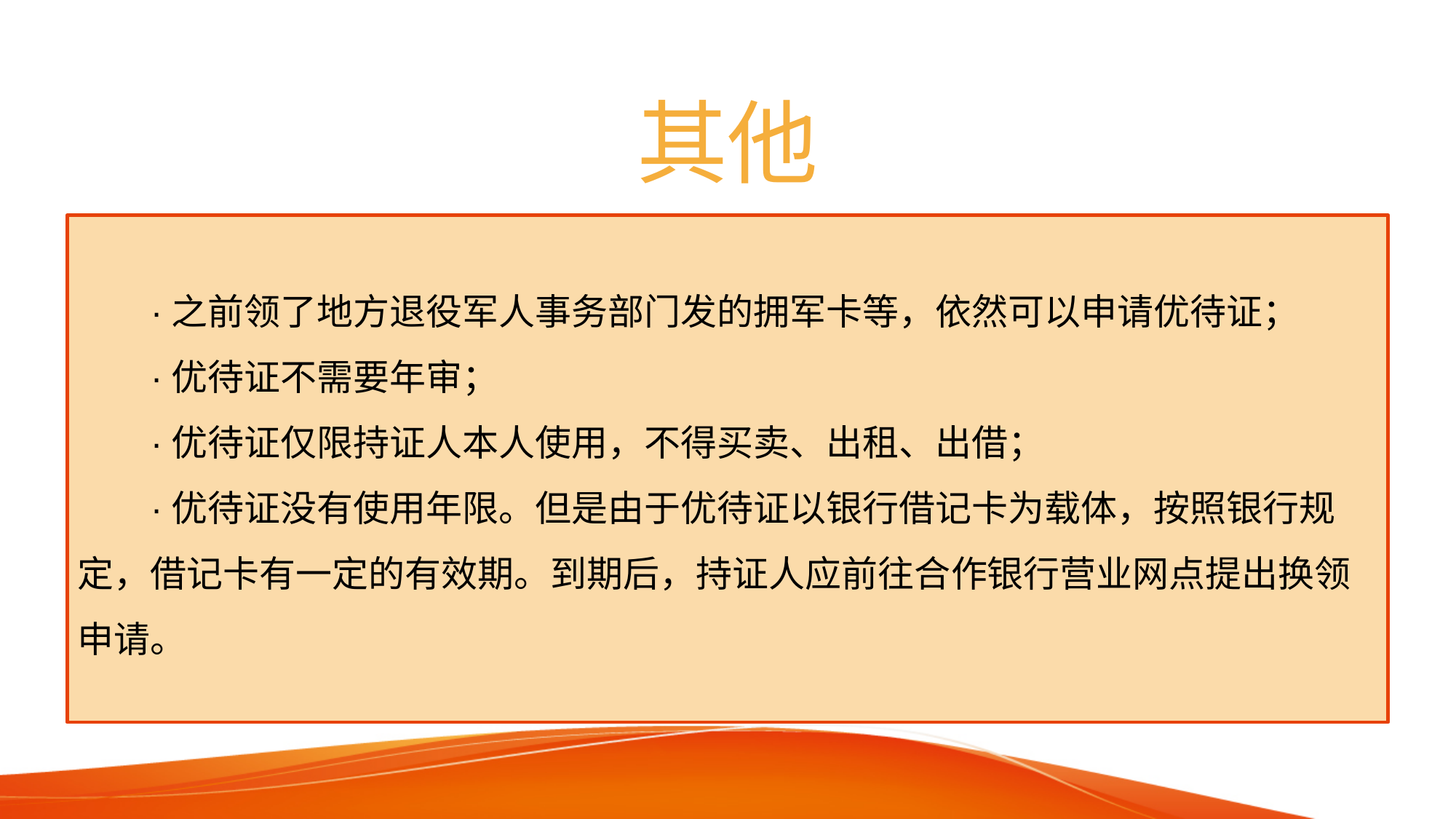

其他

·之前领了地方退役军人事务部门发的拥军卡等，依然可以申请优待证；
·优待证不需要年审；
·优待证仅限持证人本人使用，不得买卖、出租、出借；
·优待证没有使用年限。但是由于优待证以银行借记卡为载体，按照银行规定，借记卡有一定的有效期。到期后，持证人应前往合作银行营业网点提出换领申请。